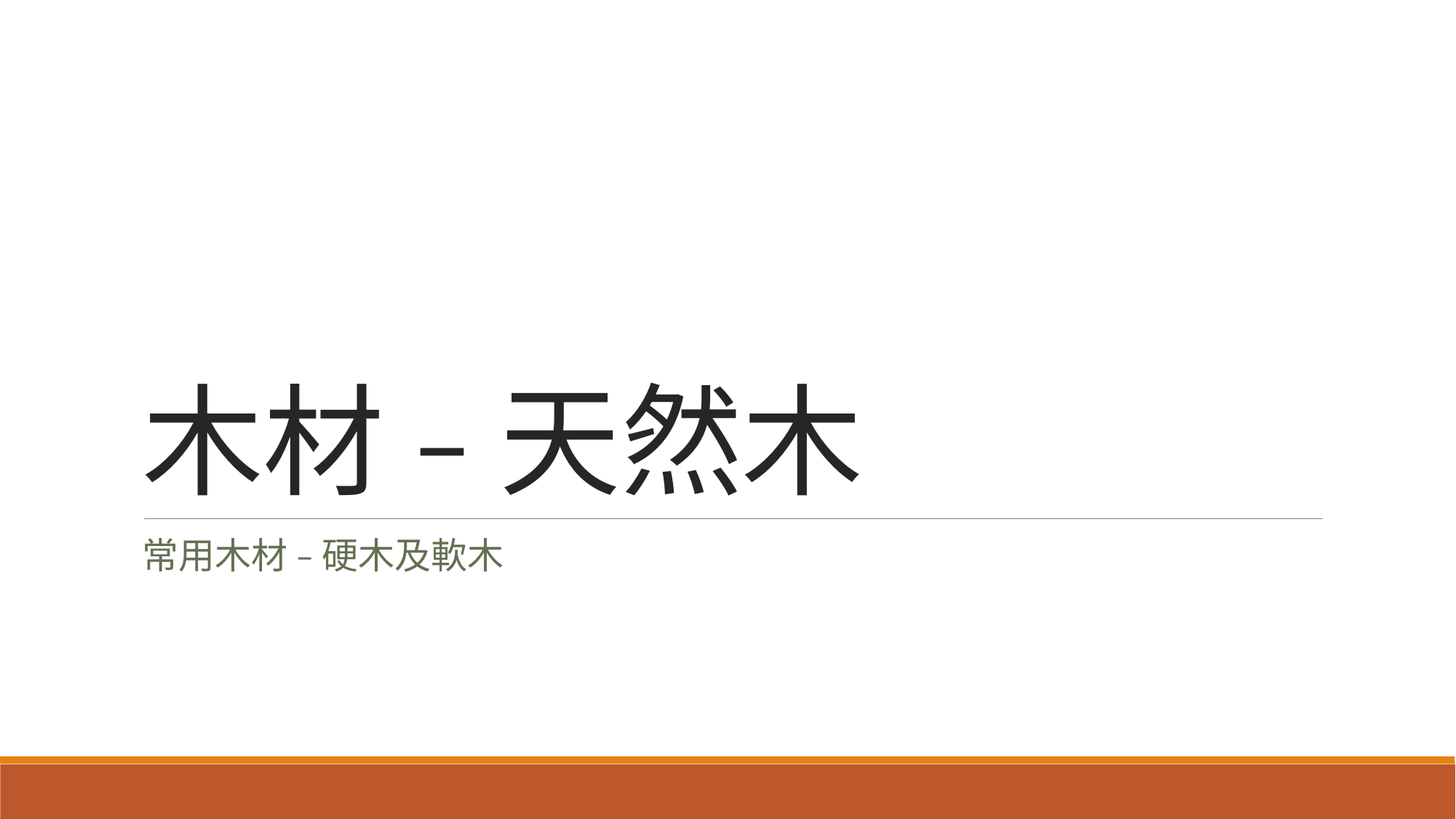

# 木材 – 天然木
常用木材 – 硬木及軟木